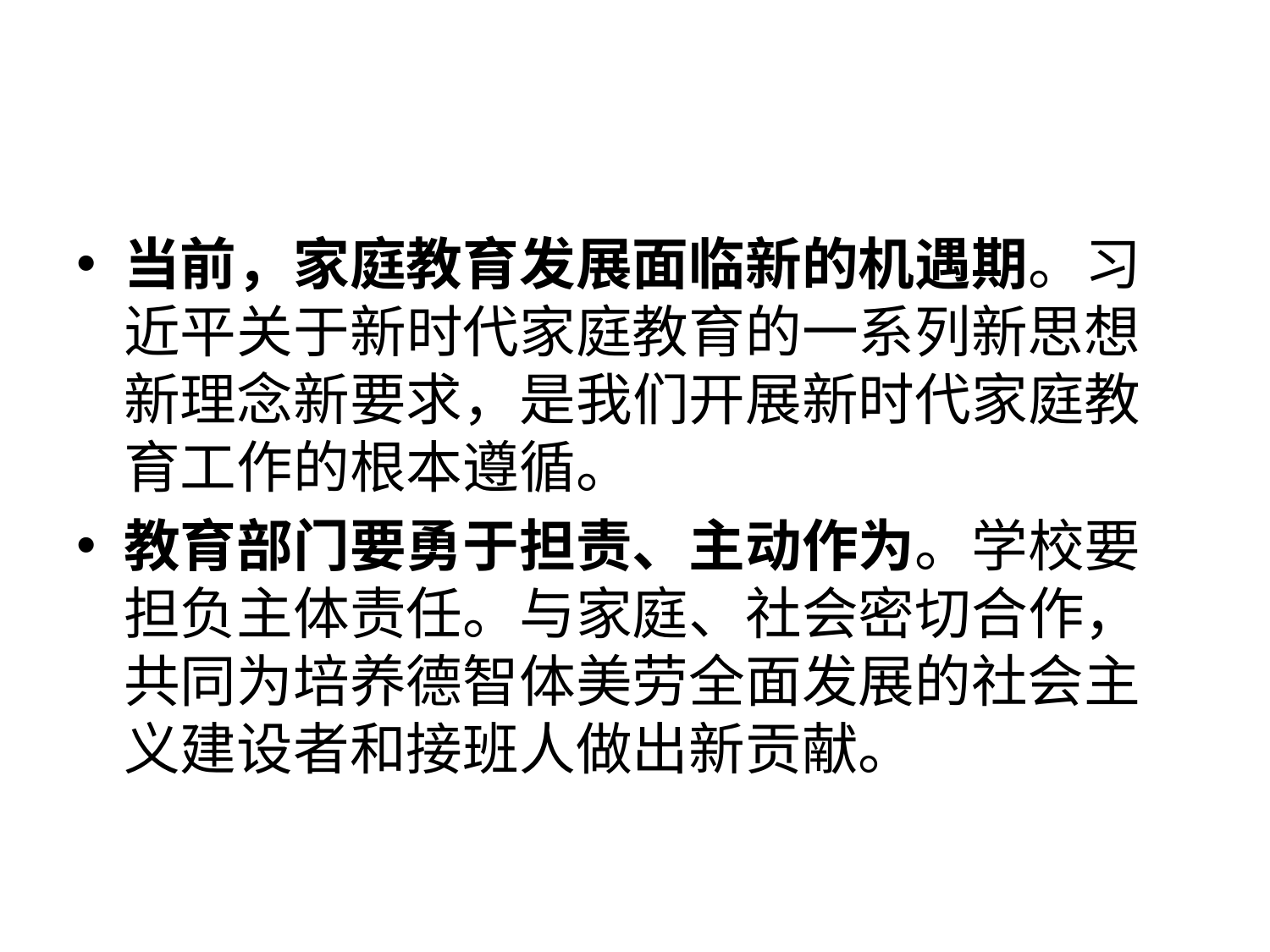

#
当前，家庭教育发展面临新的机遇期。习近平关于新时代家庭教育的一系列新思想新理念新要求，是我们开展新时代家庭教育工作的根本遵循。
教育部门要勇于担责、主动作为。学校要担负主体责任。与家庭、社会密切合作，共同为培养德智体美劳全面发展的社会主义建设者和接班人做出新贡献。